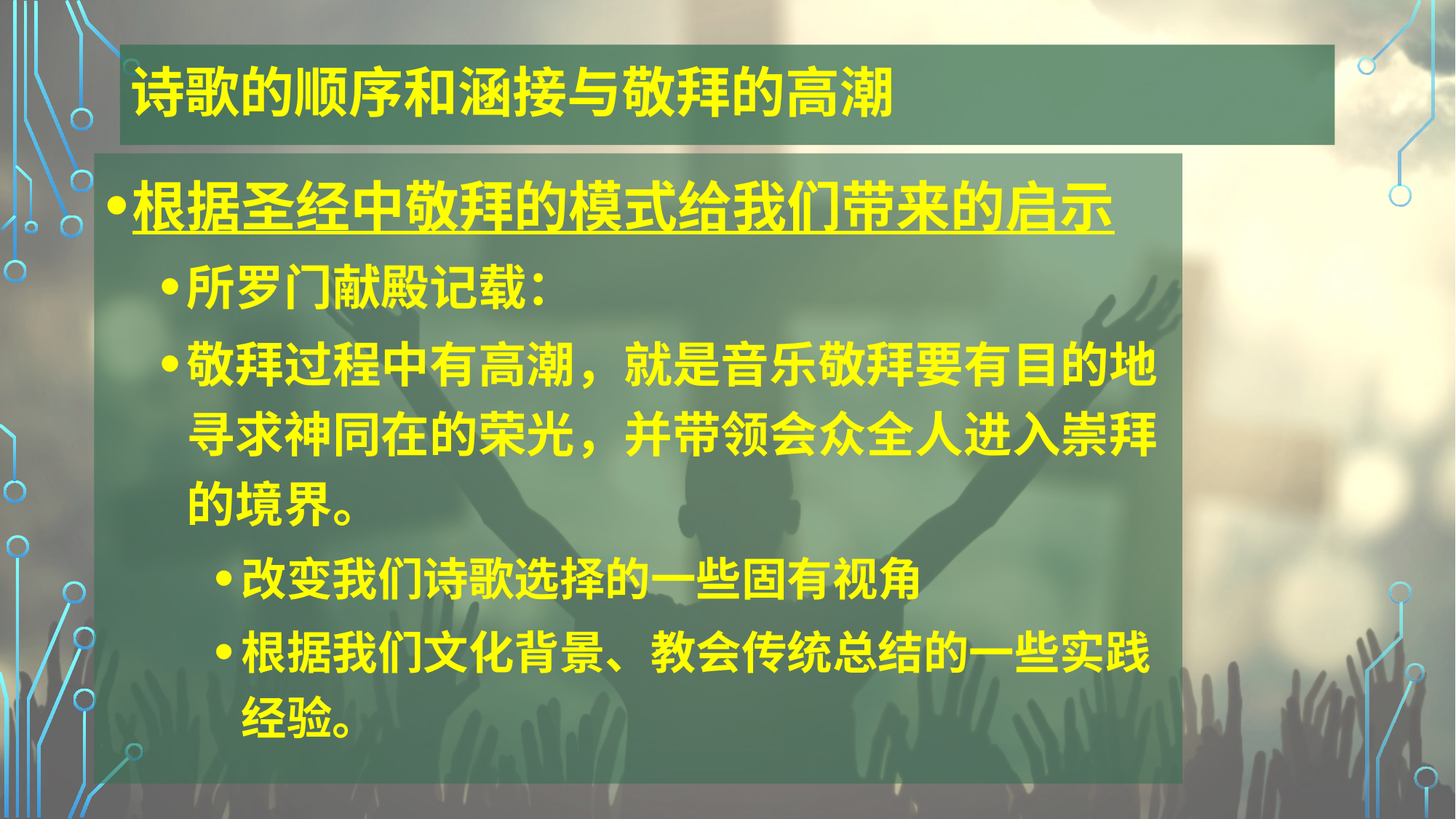

# 诗歌的顺序和涵接与敬拜的高潮
根据圣经中敬拜的模式给我们带来的启示
所罗门献殿记载：
敬拜过程中有高潮，就是音乐敬拜要有目的地寻求神同在的荣光，并带领会众全人进入崇拜的境界。
改变我们诗歌选择的一些固有视角
根据我们文化背景、教会传统总结的一些实践经验。